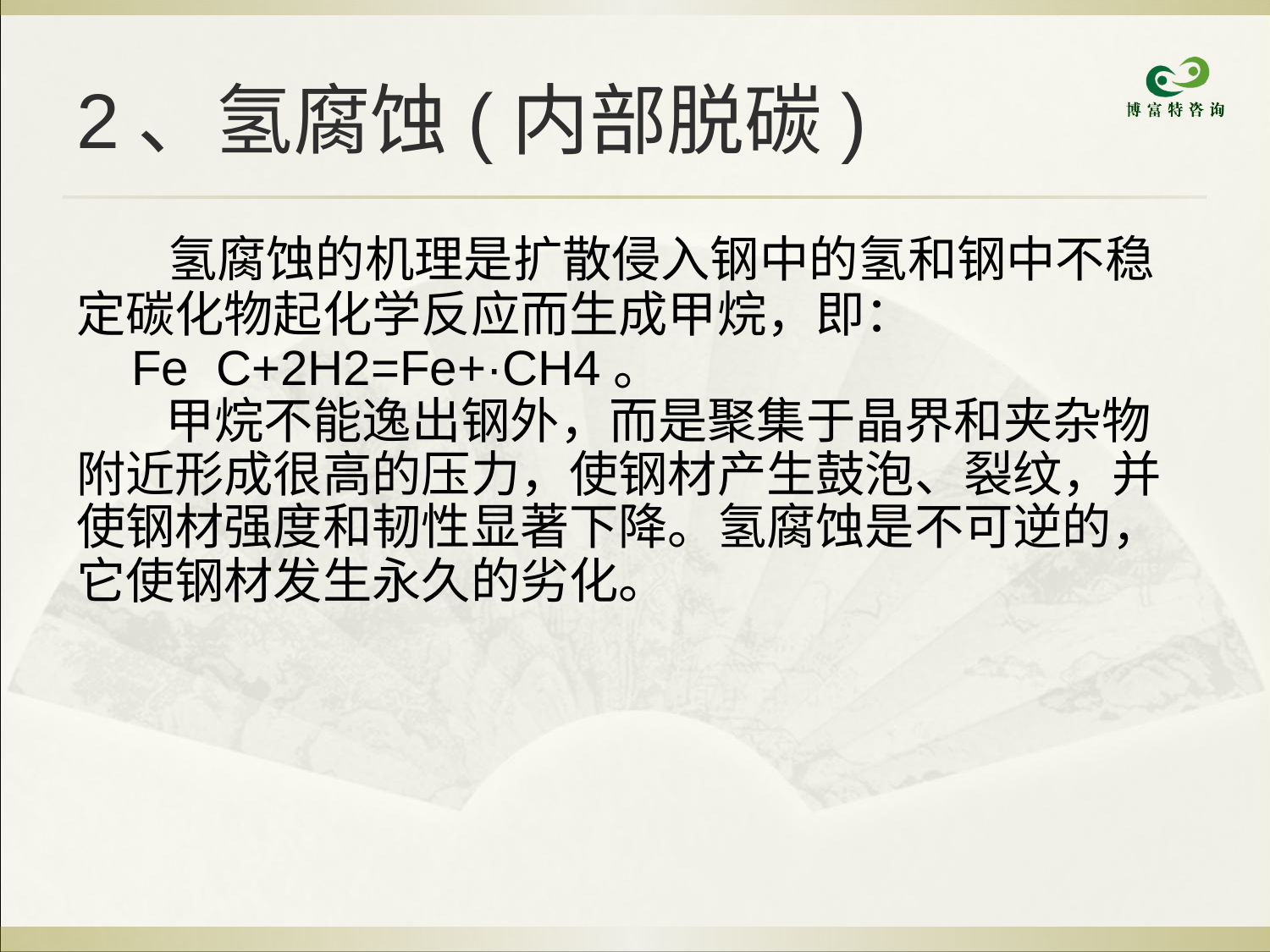

2、氢腐蚀(内部脱碳)
     氢腐蚀的机理是扩散侵入钢中的氢和钢中不稳定碳化物起化学反应而生成甲烷，即：
    Fe  C+2H2=Fe+·CH4。
       甲烷不能逸出钢外，而是聚集于晶界和夹杂物附近形成很高的压力，使钢材产生鼓泡、裂纹，并使钢材强度和韧性显著下降。氢腐蚀是不可逆的，它使钢材发生永久的劣化。